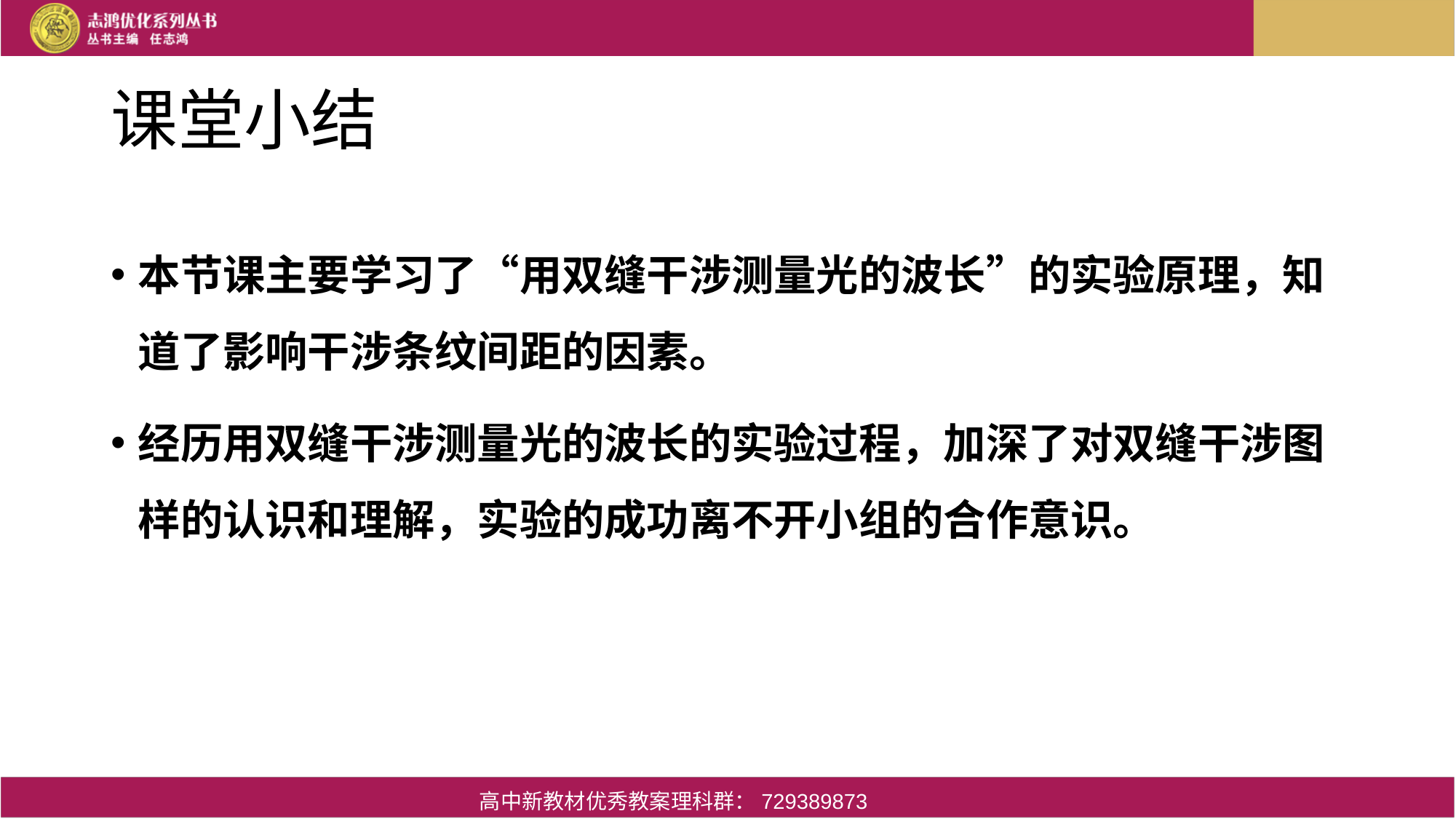

# 课堂小结
本节课主要学习了“用双缝干涉测量光的波长”的实验原理，知道了影响干涉条纹间距的因素。
经历用双缝干涉测量光的波长的实验过程，加深了对双缝干涉图样的认识和理解，实验的成功离不开小组的合作意识。